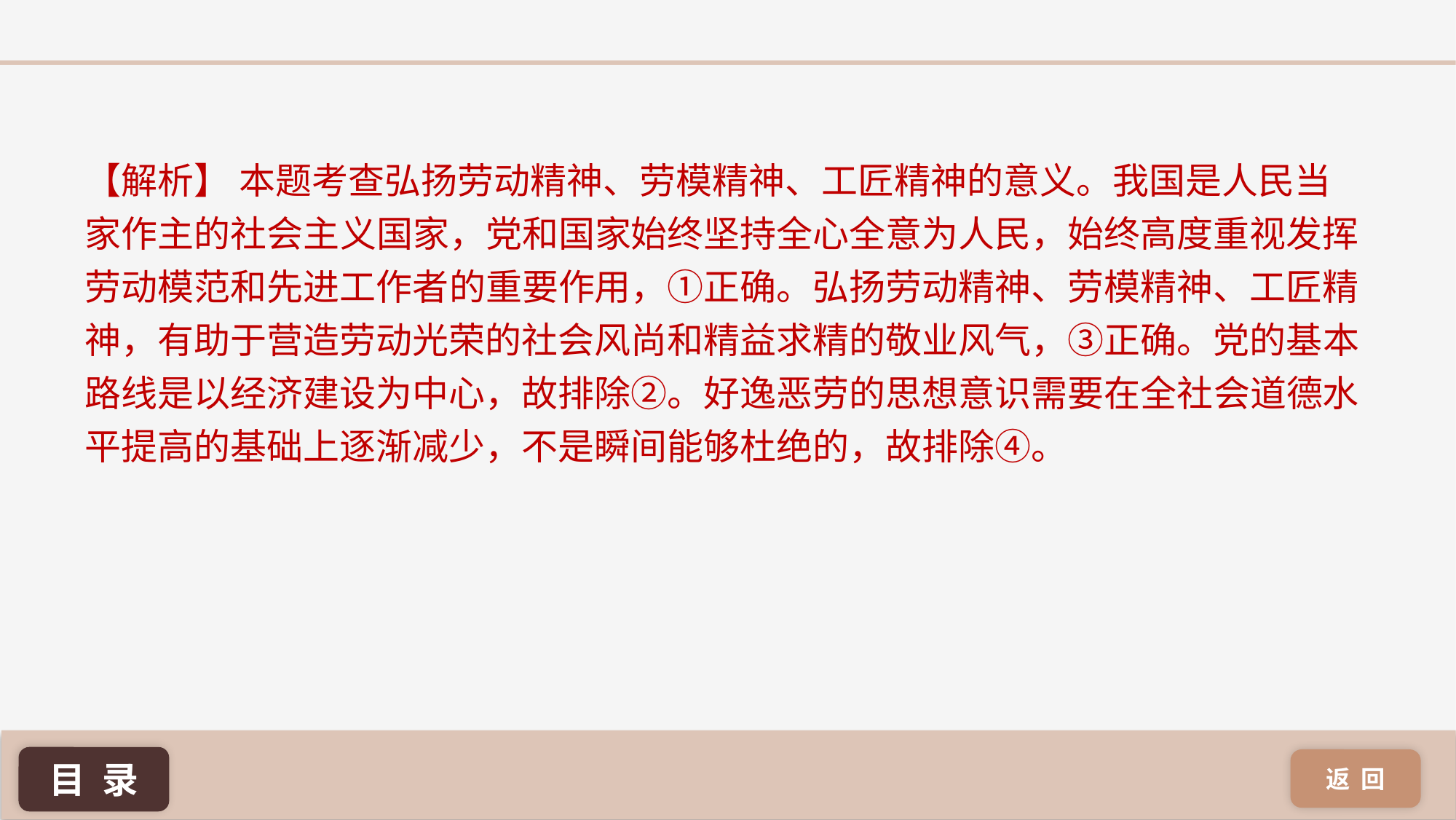

【解析】 本题考查弘扬劳动精神、劳模精神、工匠精神的意义。我国是人民当家作主的社会主义国家，党和国家始终坚持全心全意为人民，始终高度重视发挥劳动模范和先进工作者的重要作用，①正确。弘扬劳动精神、劳模精神、工匠精神，有助于营造劳动光荣的社会风尚和精益求精的敬业风气，③正确。党的基本路线是以经济建设为中心，故排除②。好逸恶劳的思想意识需要在全社会道德水平提高的基础上逐渐减少，不是瞬间能够杜绝的，故排除④。
返  回